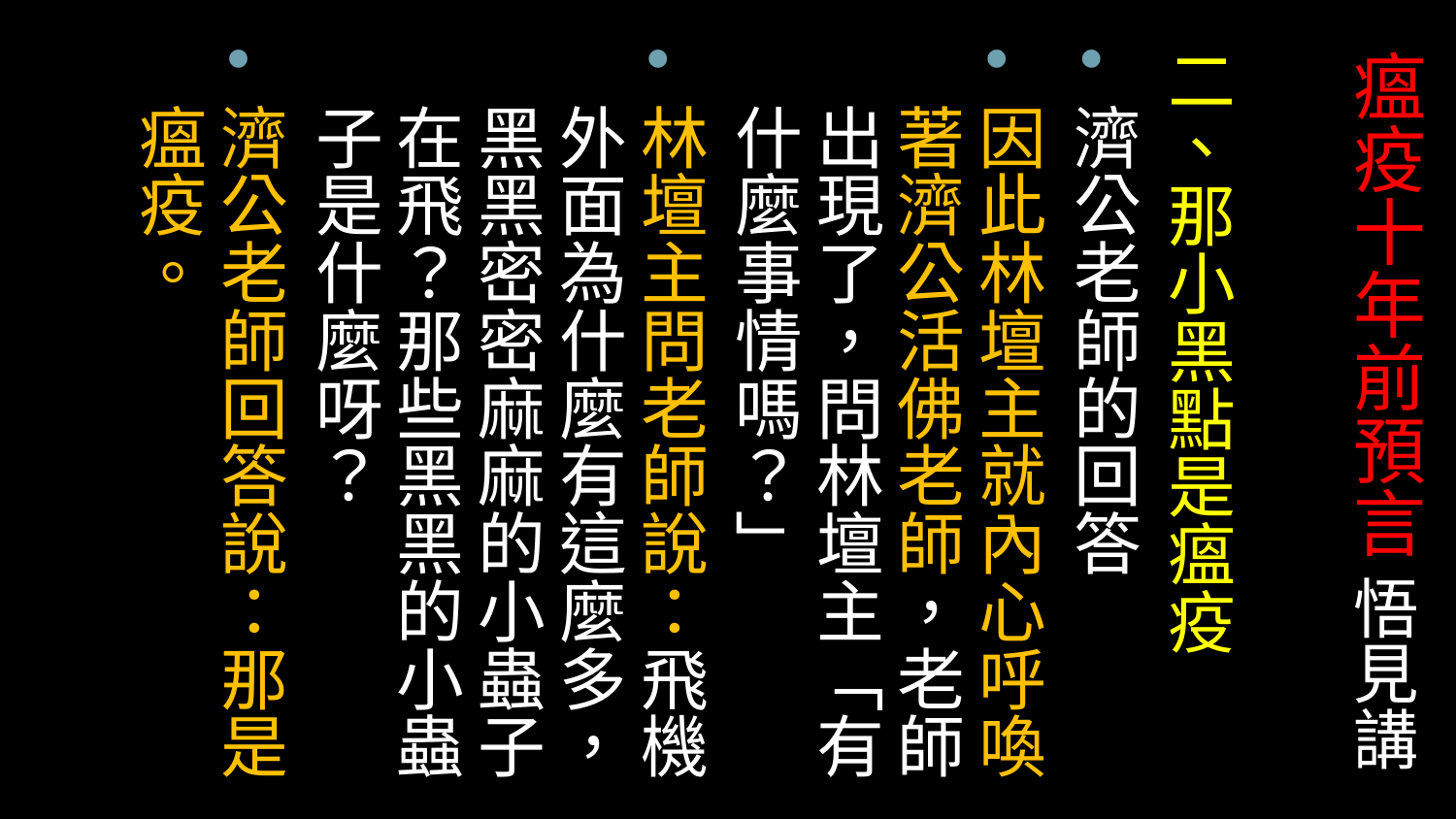

二、那小黑點是瘟疫
濟公老師的回答
因此林壇主就內心呼喚著濟公活佛老師，老師出現了，問林壇主「有什麼事情嗎？」
林壇主問老師說：飛機外面為什麼有這麼多，黑黑密密麻麻的小蟲子在飛？那些黑黑的小蟲子是什麼呀？
濟公老師回答說：那是瘟疫。

# 瘟疫十年前預言 悟見講